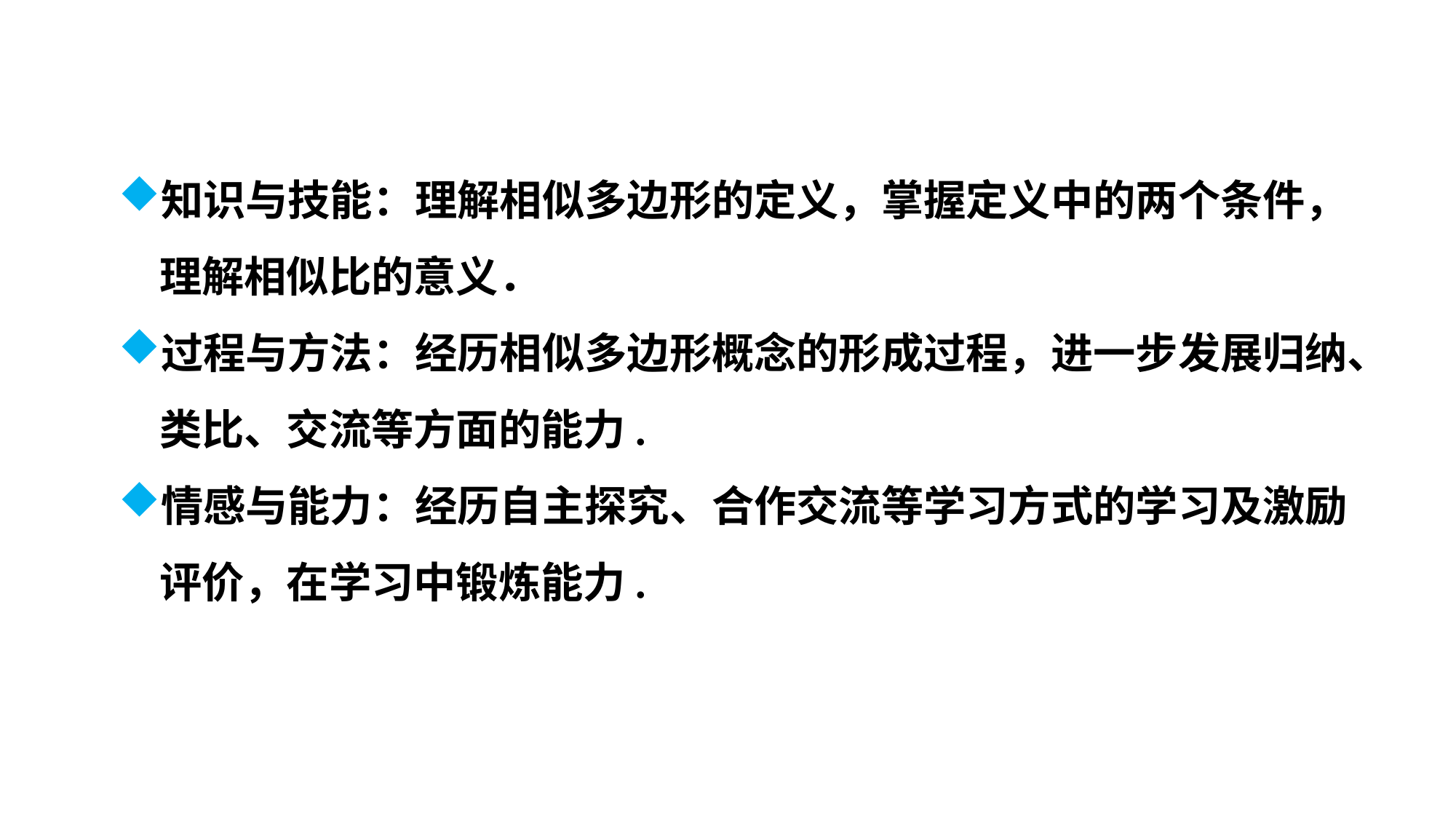

知识与技能：理解相似多边形的定义，掌握定义中的两个条件， 理解相似比的意义．
过程与方法：经历相似多边形概念的形成过程，进一步发展归纳、类比、交流等方面的能力.
情感与能力：经历自主探究、合作交流等学习方式的学习及激励评价，在学习中锻炼能力.